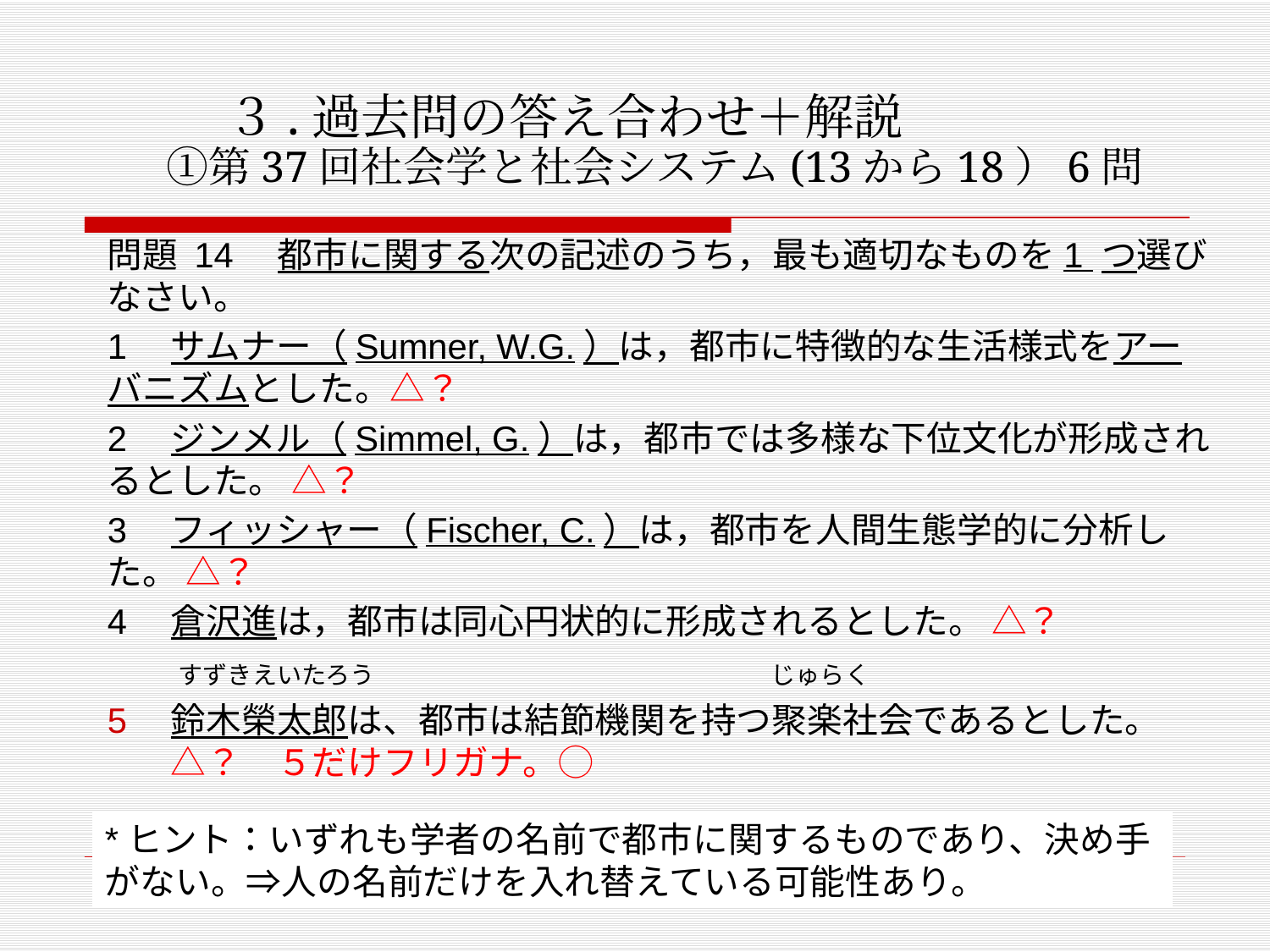

# ３.過去問の答え合わせ＋解説 ①第37回社会学と社会システム(13から18）6問
問題 14　都市に関する次の記述のうち，最も適切なものを1 つ選びなさい。
1　サムナー（Sumner, W.G.）は，都市に特徴的な生活様式をアーバニズムとした。△？
2　ジンメル（Simmel, G.）は，都市では多様な下位文化が形成されるとした。 △？
3　フィッシャー（Fischer, C.）は，都市を人間生態学的に分析した。 △？
4　倉沢進は，都市は同心円状的に形成されるとした。 △？
　　すずきえいたろう　　　　　　　　　　　　　　　　じゅらく
鈴木榮太郎は、都市は結節機関を持つ聚楽社会であるとした。 △？　５だけフリガナ。◯

*ヒント：いずれも学者の名前で都市に関するものであり、決め手がない。⇒人の名前だけを入れ替えている可能性あり。